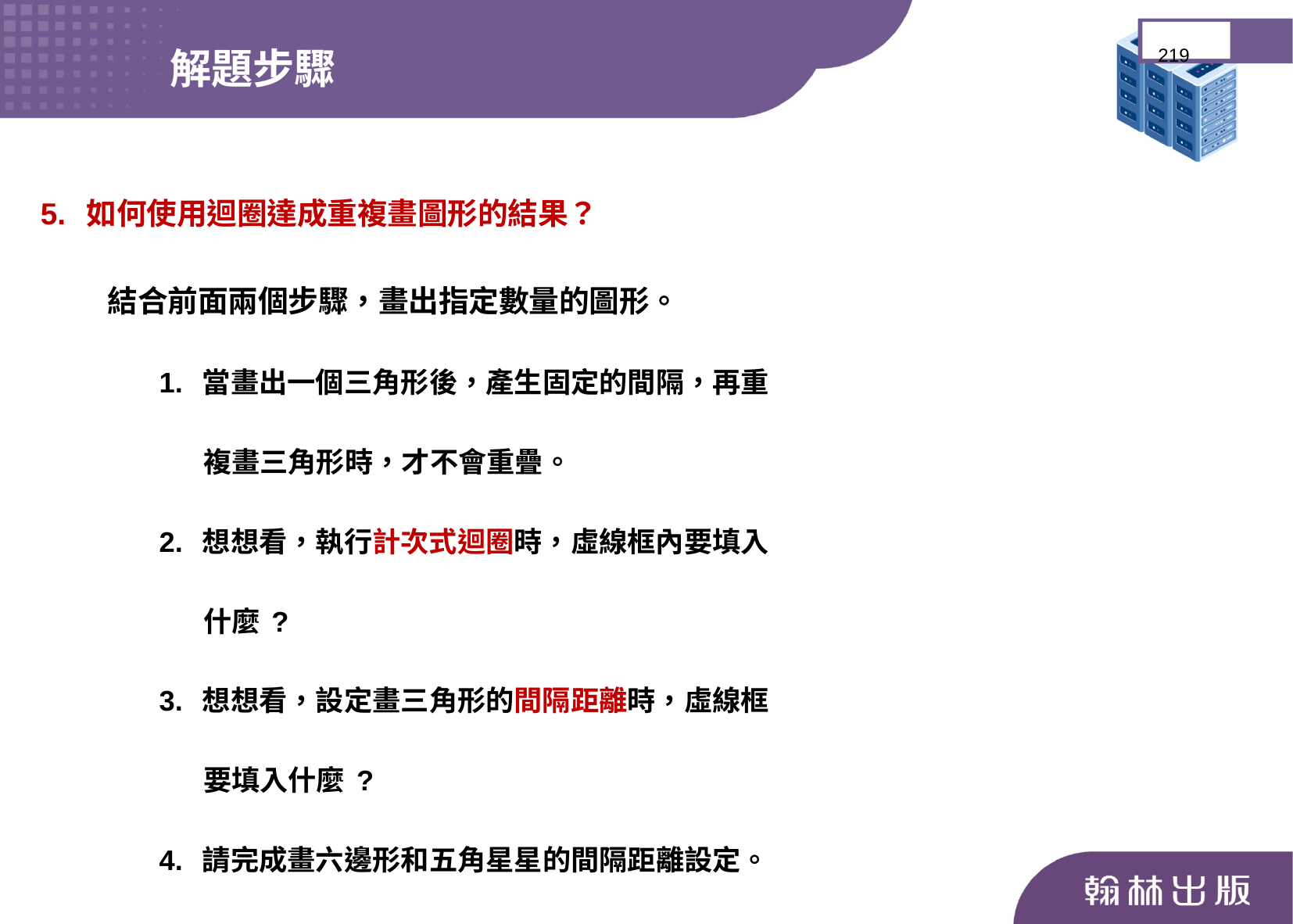

解題步驟
219
5. 如何使用迴圈達成重複畫圖形的結果？
        結合前面兩個步驟，畫出指定數量的圖形。

1. 當畫出一個三角形後，產生固定的間隔，再重
     複畫三角形時，才不會重疊。
2. 想想看，執行計次式迴圈時，虛線框內要填入
     什麼?
3. 想想看，設定畫三角形的間隔距離時，虛線框
     要填入什麼?
4. 請完成畫六邊形和五角星星的間隔距離設定。